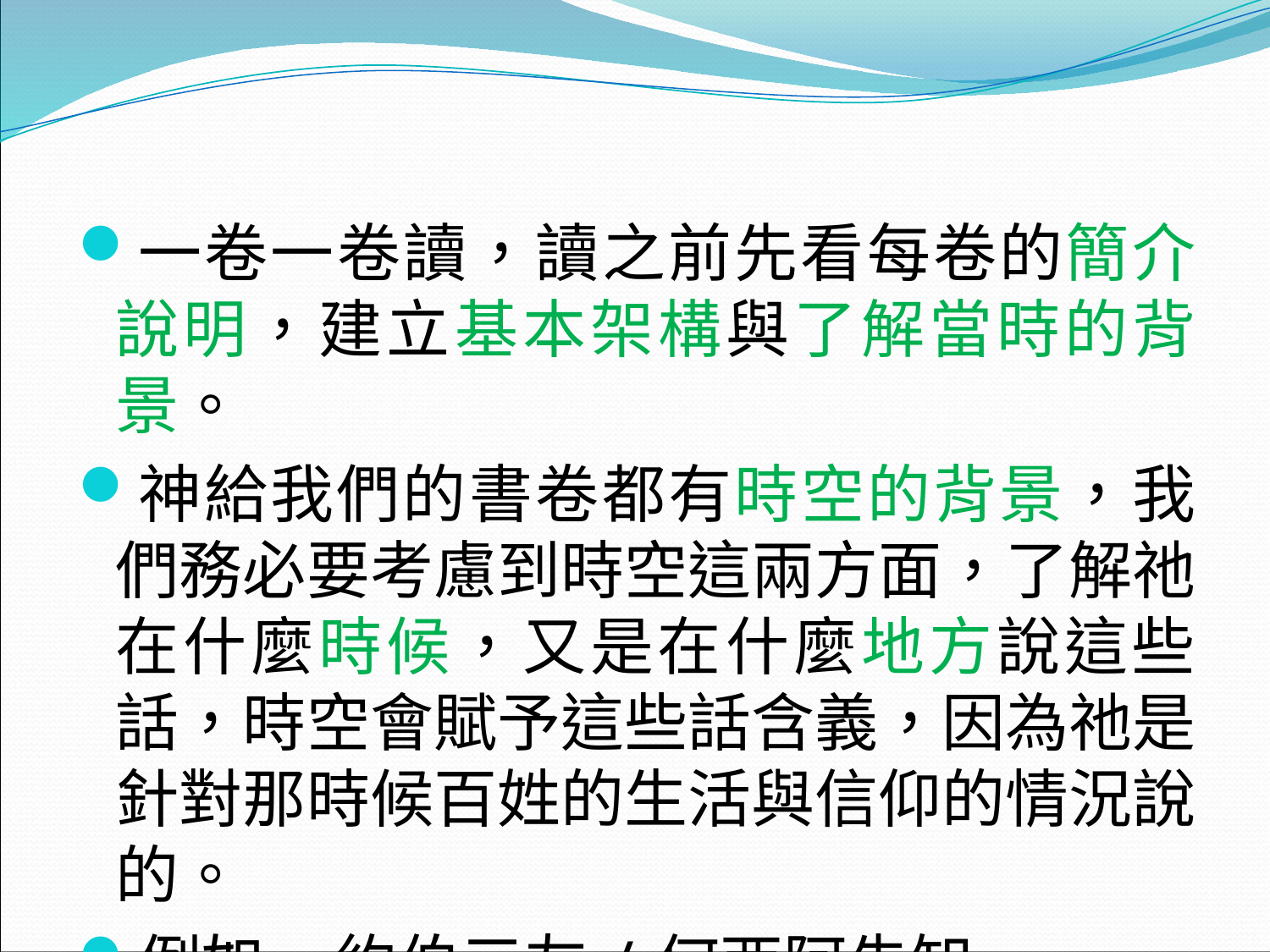

#
一卷一卷讀，讀之前先看每卷的簡介說明，建立基本架構與了解當時的背景。
神給我們的書卷都有時空的背景，我們務必要考慮到時空這兩方面，了解祂在什麼時候，又是在什麼地方說這些話，時空會賦予這些話含義，因為祂是針對那時候百姓的生活與信仰的情況說的。
例如:約伯三友/何西阿先知。